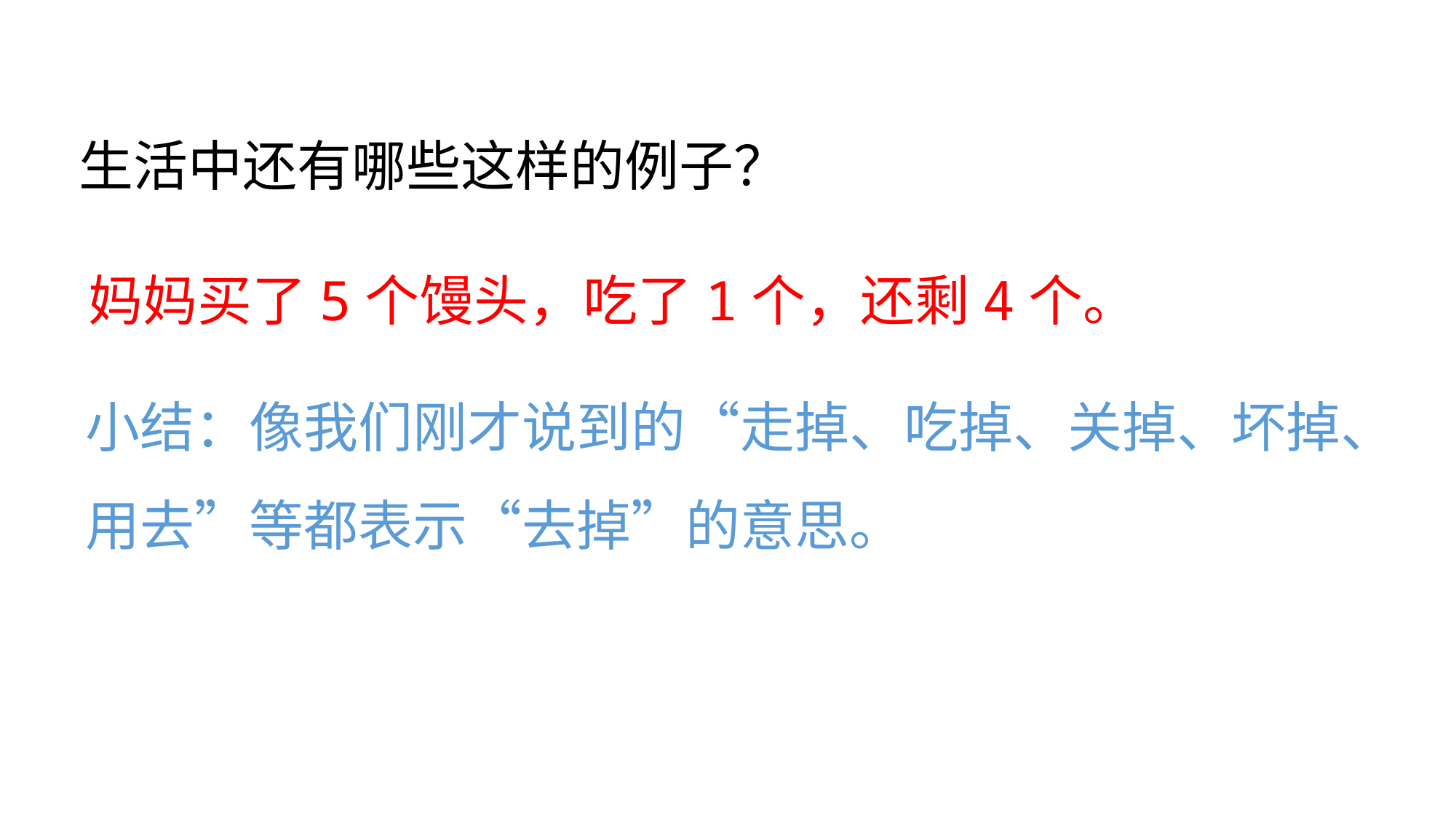

生活中还有哪些这样的例子？
妈妈买了5个馒头，吃了1个，还剩4个。
小结：像我们刚才说到的“走掉、吃掉、关掉、坏掉、用去”等都表示“去掉”的意思。